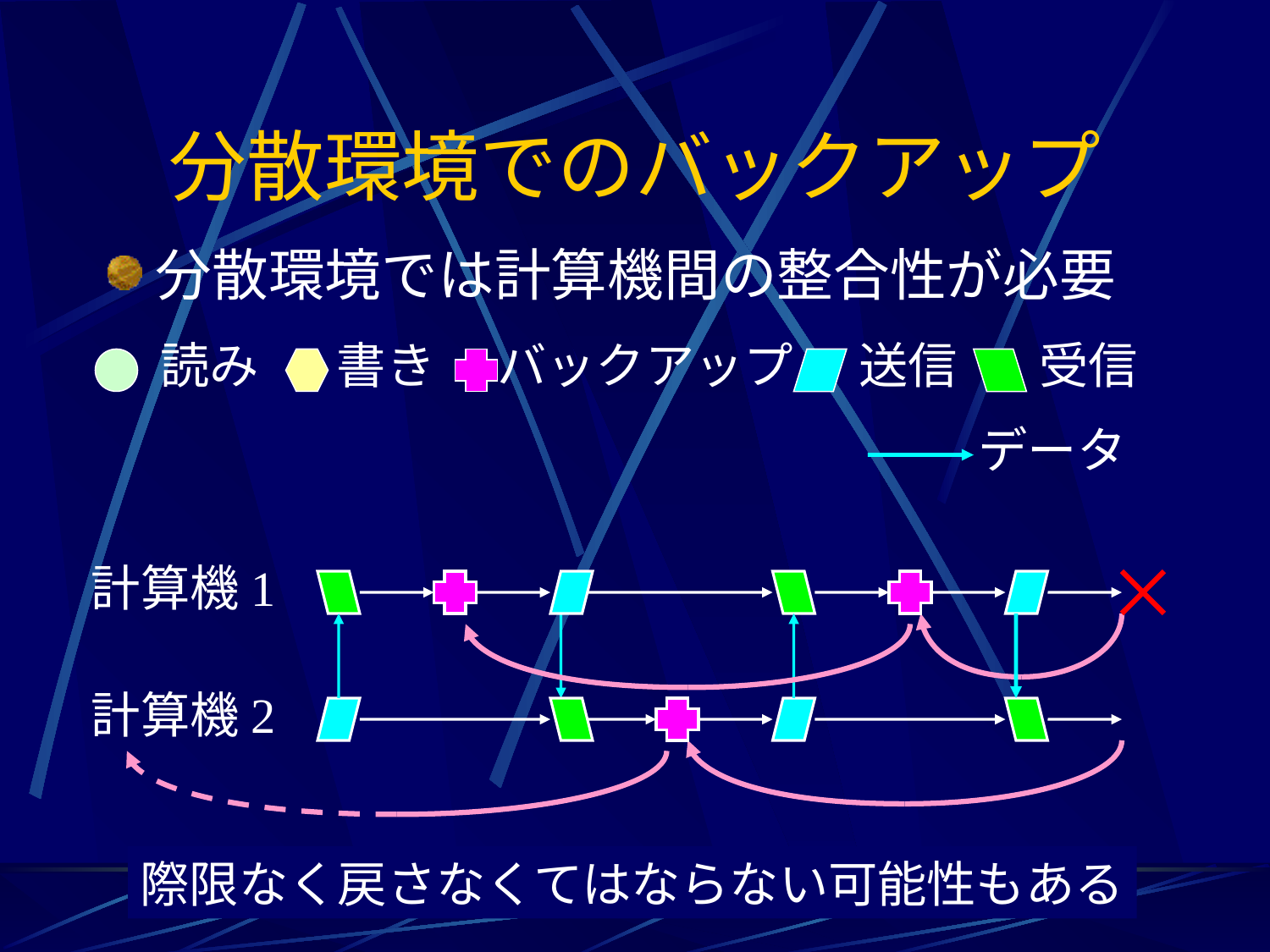

# 分散環境でのバックアップ
分散環境では計算機間の整合性が必要
読み

書き
バックアップ
送信
受信

データ

計算機1

計算機2

際限なく戻さなくてはならない可能性もある